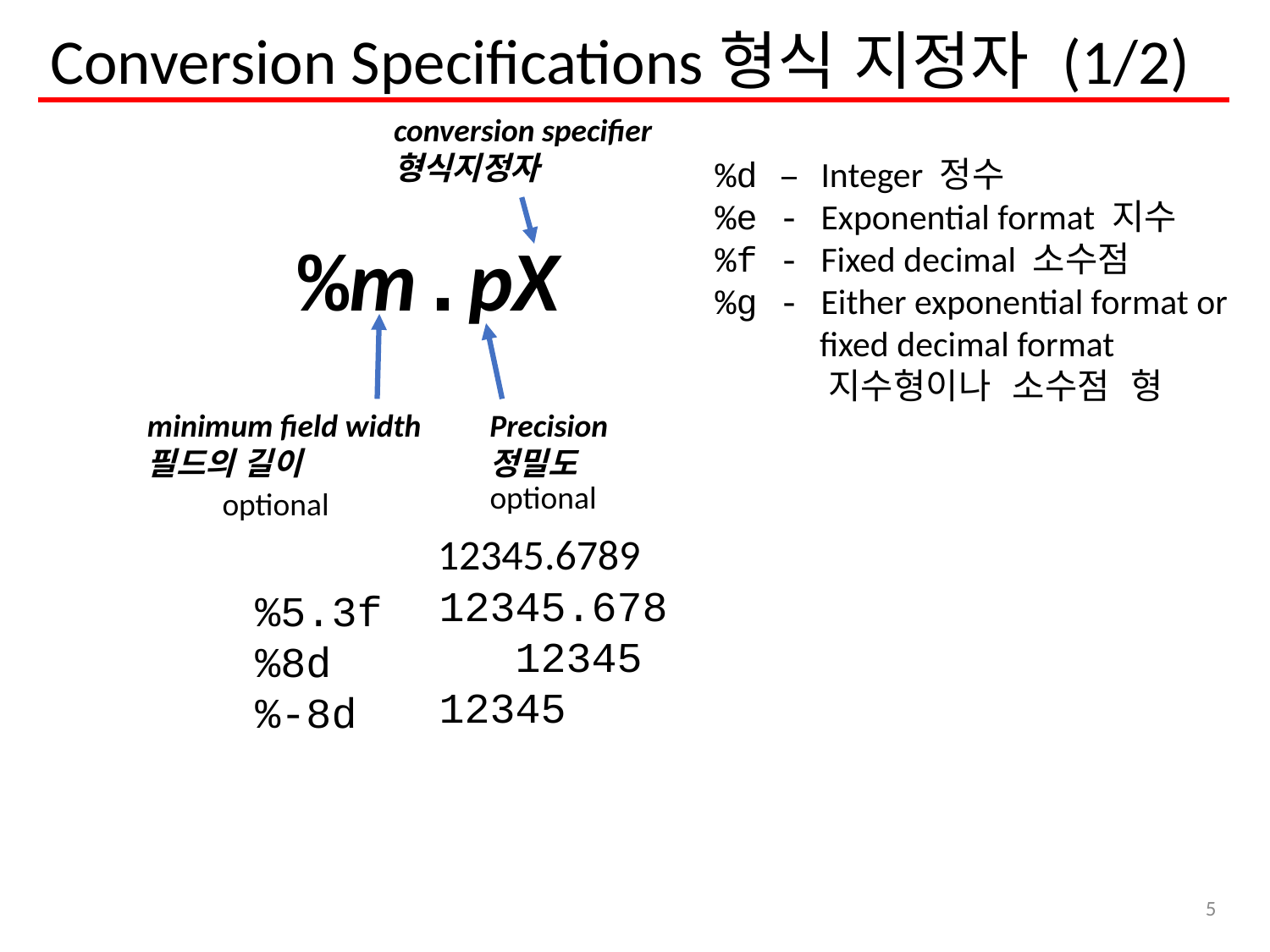

# Conversion Specifications형식 지정자 (1/2)
conversion specifier
형식지정자
%d – Integer 정수
%e - Exponential format 지수
%f - Fixed decimal 소수점
%g - Either exponential format or
             fixed decimal format
             지수형이나 소수점 형
%m.pX
minimum field width
필드의 길이
Precision
정밀도
optional
optional
12345.6789
12345.678
   12345
12345
%5.3f
%8d
%-8d
5